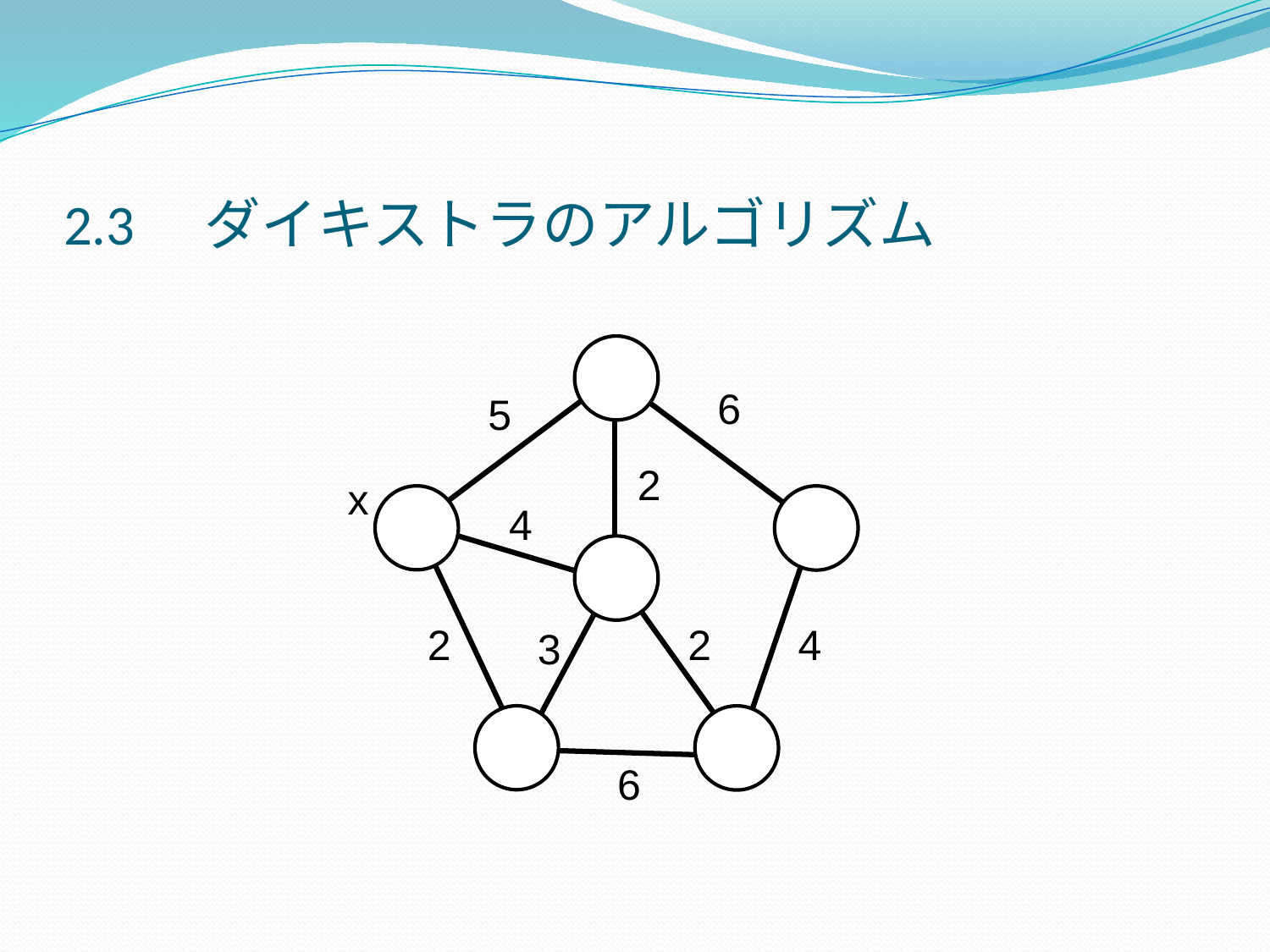

# 2.3　ダイキストラのアルゴリズム

6
5
2
x

4

2
2
4
3

6